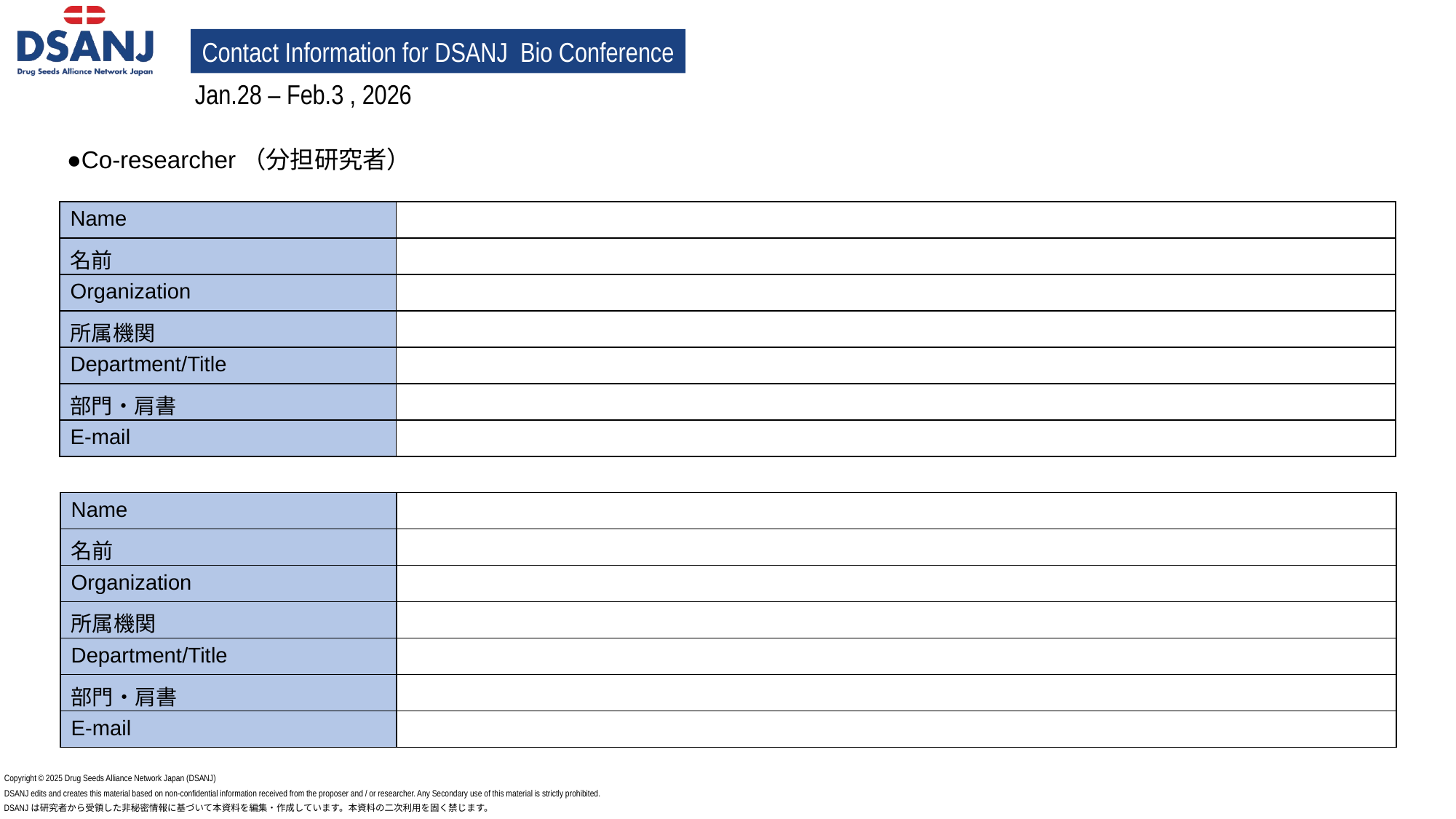

Contact Information for DSANJ  Bio Conference
Jan.28 – Feb.3 , 2026
●Co-researcher（分担研究者）
| Name |  |
| --- | --- |
| 名前 |  |
| Organization |  |
| 所属機関 |  |
| Department/Title |  |
| 部門・肩書 |  |
| E-mail |  |
| Name |  |
| --- | --- |
| 名前 |  |
| Organization |  |
| 所属機関 |  |
| Department/Title |  |
| 部門・肩書 |  |
| E-mail |  |
Copyright © 2025 Drug Seeds Alliance Network Japan (DSANJ)
DSANJ edits and creates this material based on non-confidential information received from the proposer and / or researcher. Any Secondary use of this material is strictly prohibited.
DSANJは研究者から受領した非秘密情報に基づいて本資料を編集・作成しています。本資料の二次利用を固く禁じます。